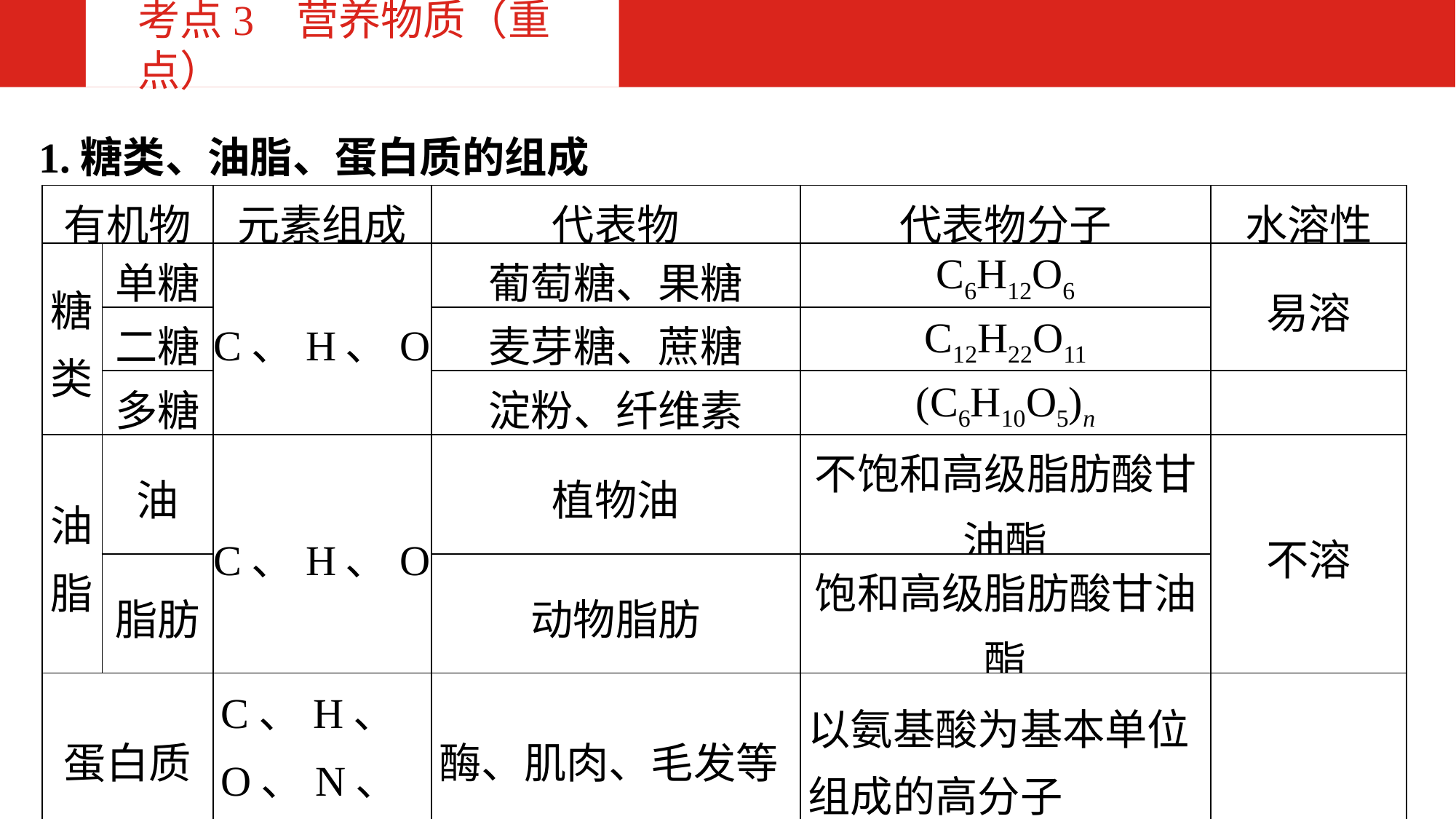

考点3   营养物质（重点）

1.糖类、油脂、蛋白质的组成
| 有机物 |  | 元素组成 | 代表物 | 代表物分子 | 水溶性 |
| --- | --- | --- | --- | --- | --- |
| 糖 类 | 单糖 | C、H、O | 葡萄糖、果糖 | C6H12O6 | 易溶 |
|  | 二糖 |  | 麦芽糖、蔗糖 | C12H22O11 |  |
|  | 多糖 |  | 淀粉、纤维素 | (C6H10O5)n |  |
| 油 脂 | 油 | C、H、O | 植物油 | 不饱和高级脂肪酸甘油酯 | 不溶 |
|  | 脂肪 |  | 动物脂肪 | 饱和高级脂肪酸甘油酯 |  |
| 蛋白质 |  | C、H、O、N、S等 | 酶、肌肉、毛发等 | 以氨基酸为基本单位组成的高分子 |  |